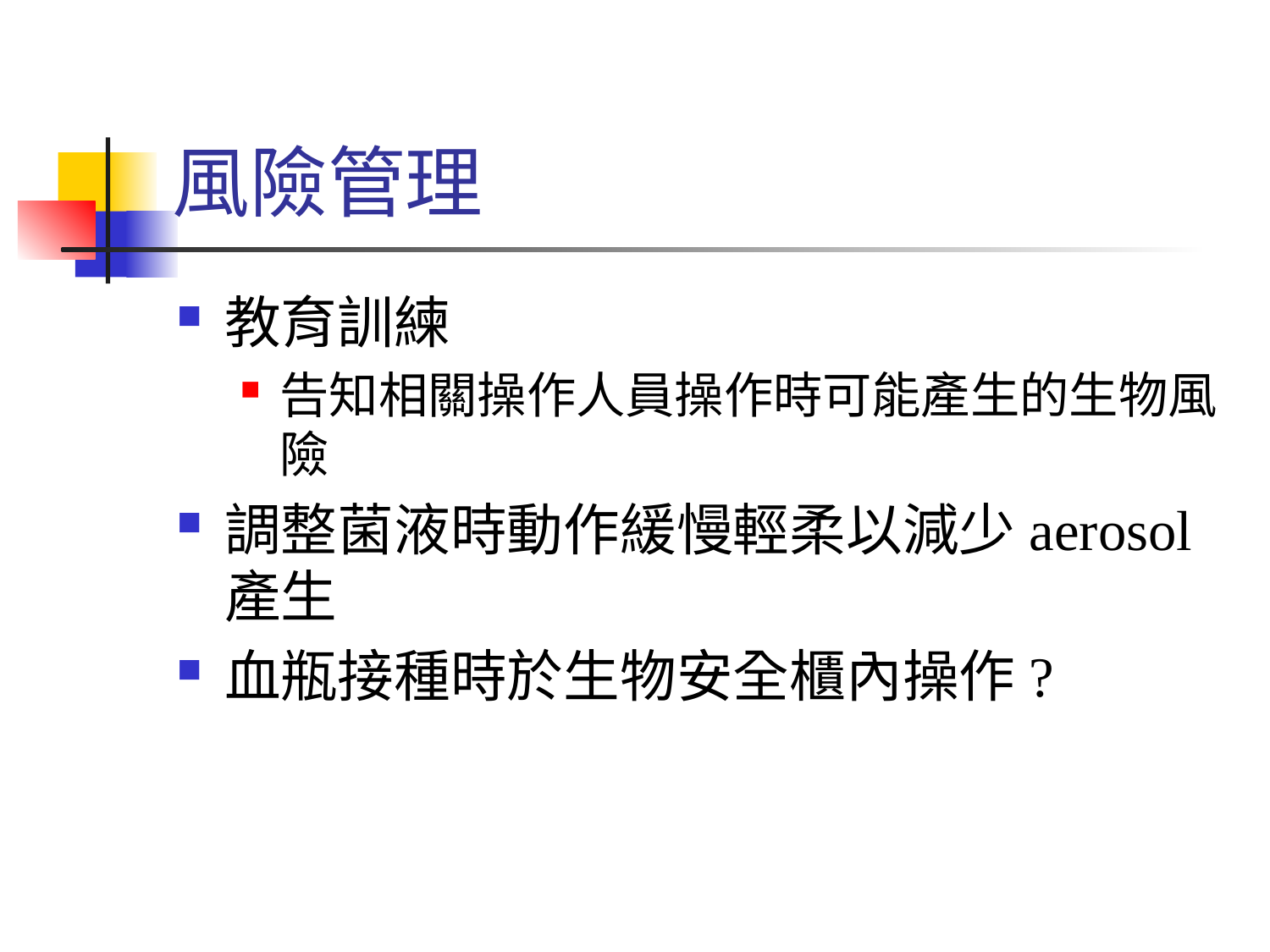

# 風險管理
教育訓練
告知相關操作人員操作時可能產生的生物風險
調整菌液時動作緩慢輕柔以減少aerosol產生
血瓶接種時於生物安全櫃內操作?